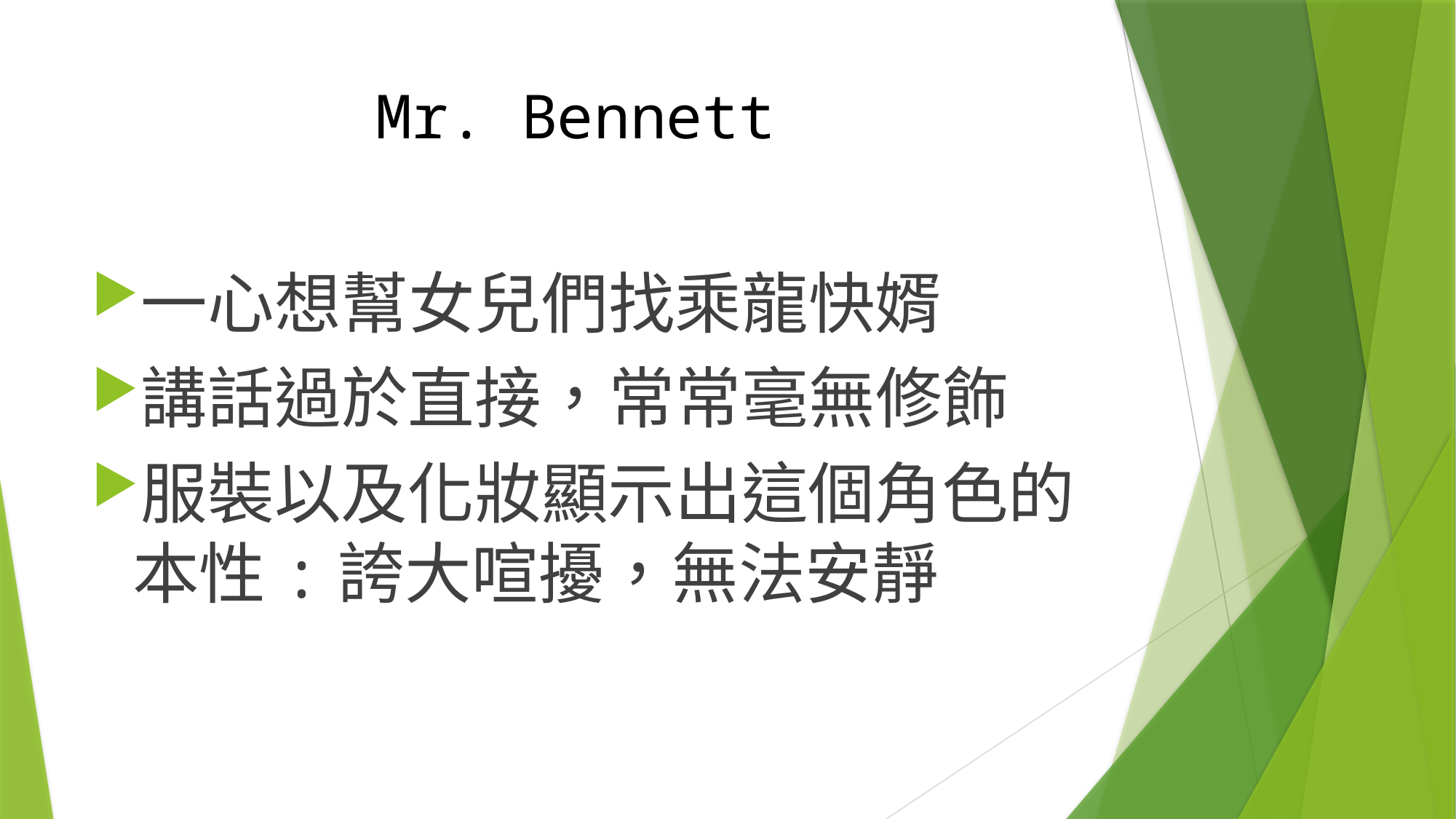

# Mr. Bennett

一心想幫女兒們找乘龍快婿
講話過於直接，常常毫無修飾
服裝以及化妝顯示出這個角色的本性:誇大喧擾，無法安靜